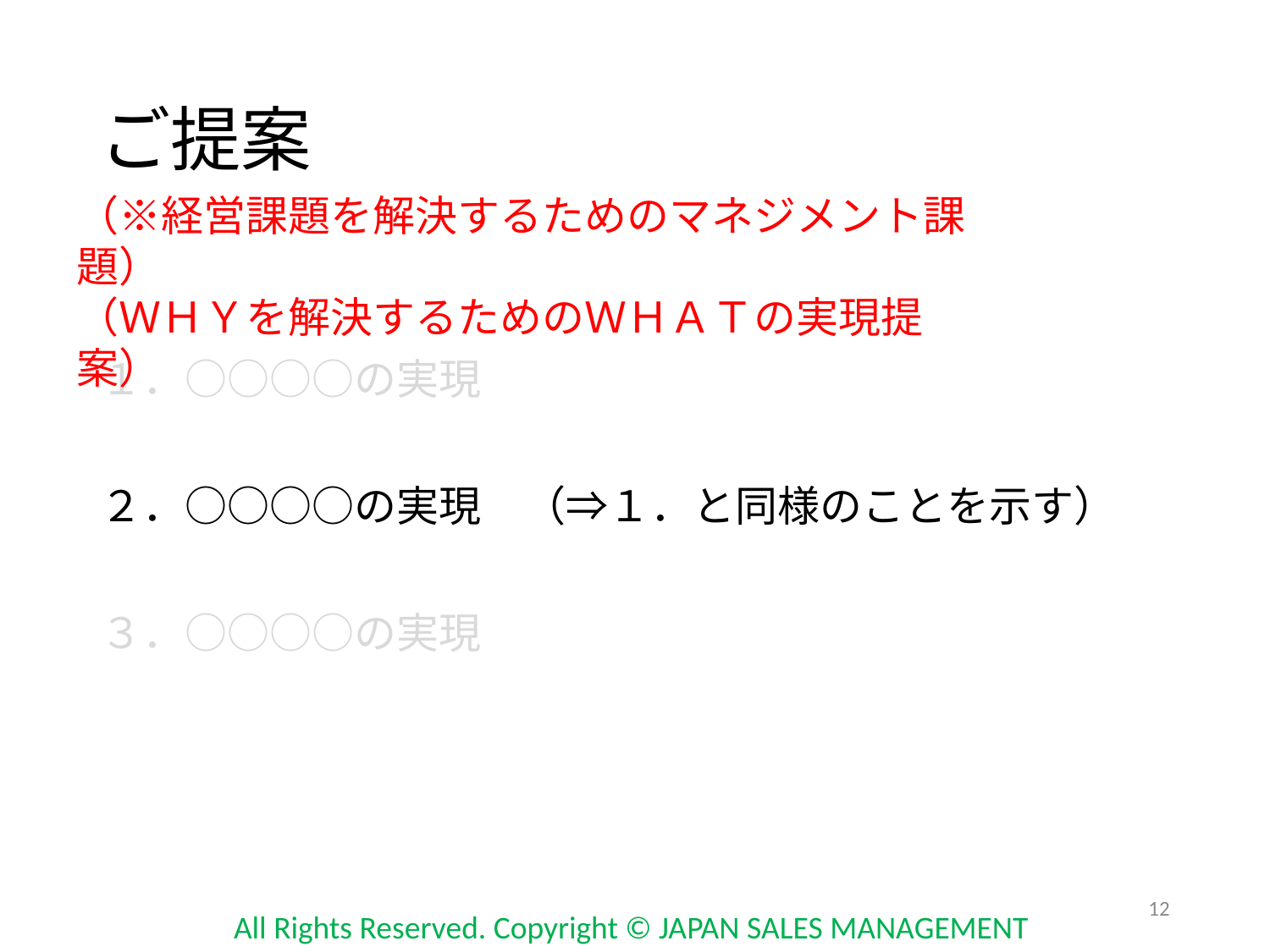

# ご提案
（※経営課題を解決するためのマネジメント課題）
（ＷＨＹを解決するためのＷＨＡＴの実現提案）
１．○○○○の実現

２．○○○○の実現　（⇒１．と同様のことを示す）

３．○○○○の実現
12